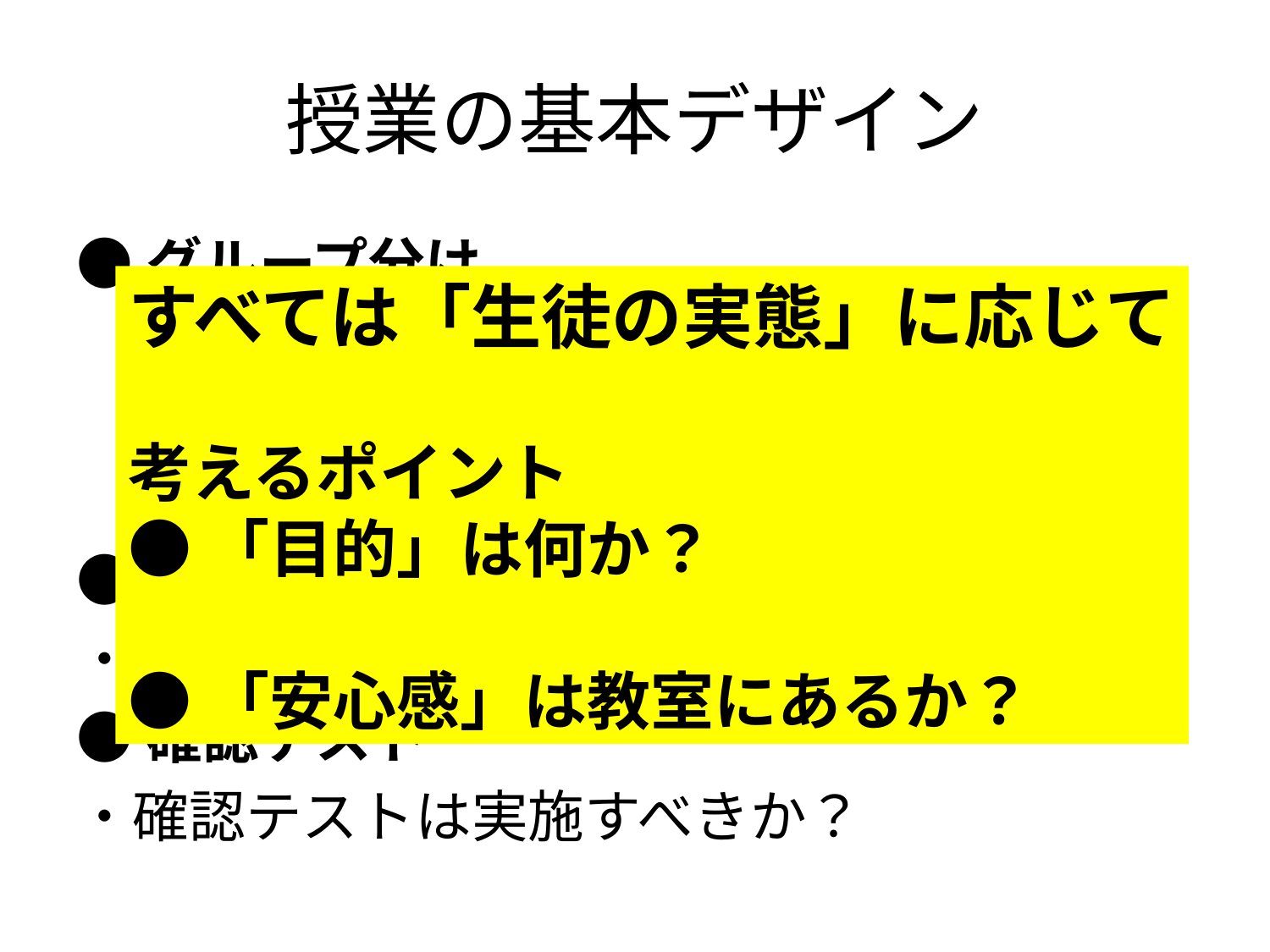

# 授業の基本デザイン
●グループ分け
　・人数は何人がよいか？
　・分け方はどうすればよいか？
　・教員は介入すべきか？
●課題の答え・ヒント
・答えやヒントは提示すべきか？
●確認テスト
・確認テストは実施すべきか？
すべては「生徒の実態」に応じて

考えるポイント
●「目的」は何か？

●「安心感」は教室にあるか？